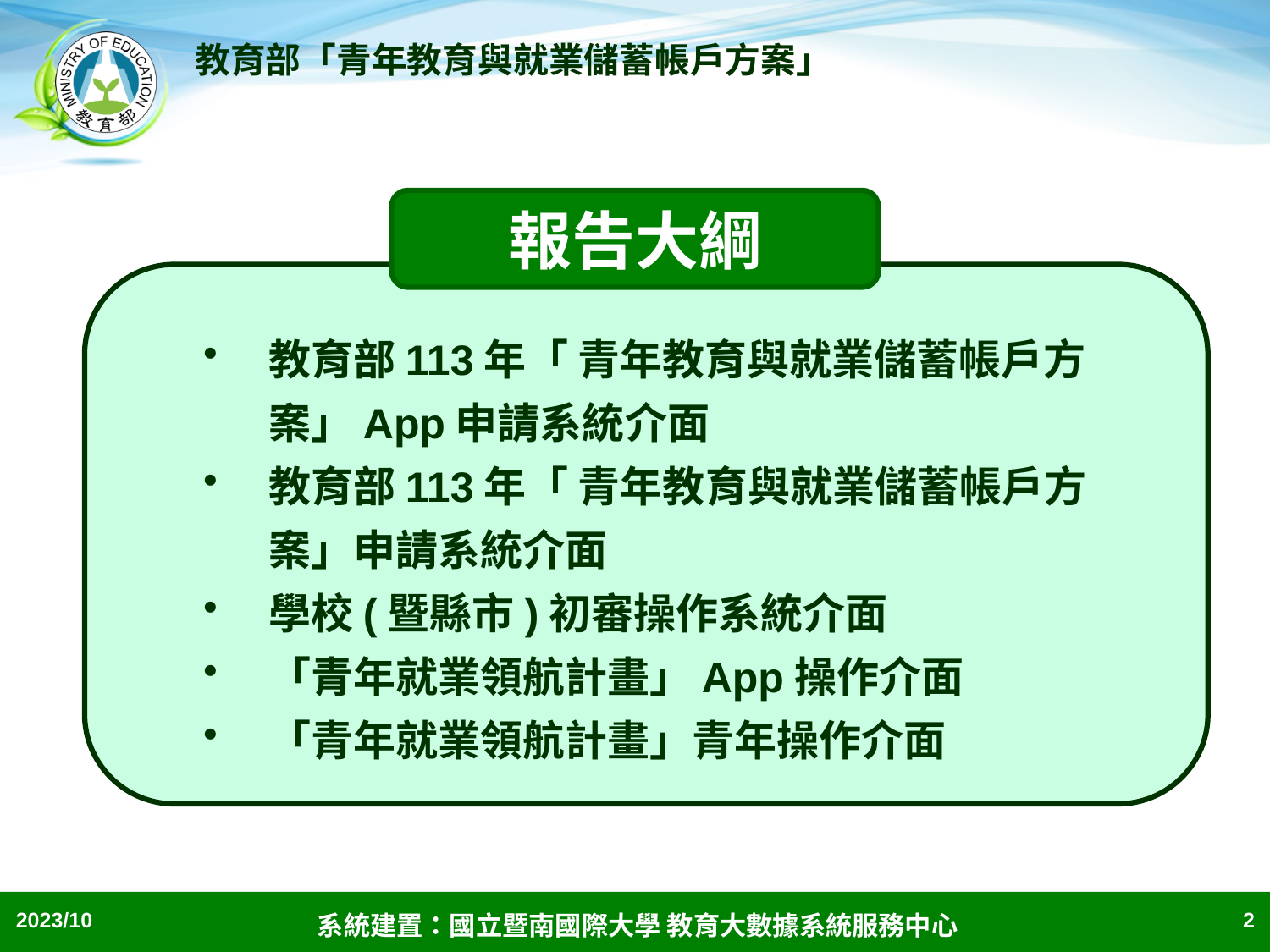

報告大綱

教育部113年「 青年教育與就業儲蓄帳戶方案」App申請系統介面
教育部113年「 青年教育與就業儲蓄帳戶方案」申請系統介面
學校(暨縣市)初審操作系統介面
「青年就業領航計畫」App操作介面
「青年就業領航計畫」青年操作介面

2
2023/10